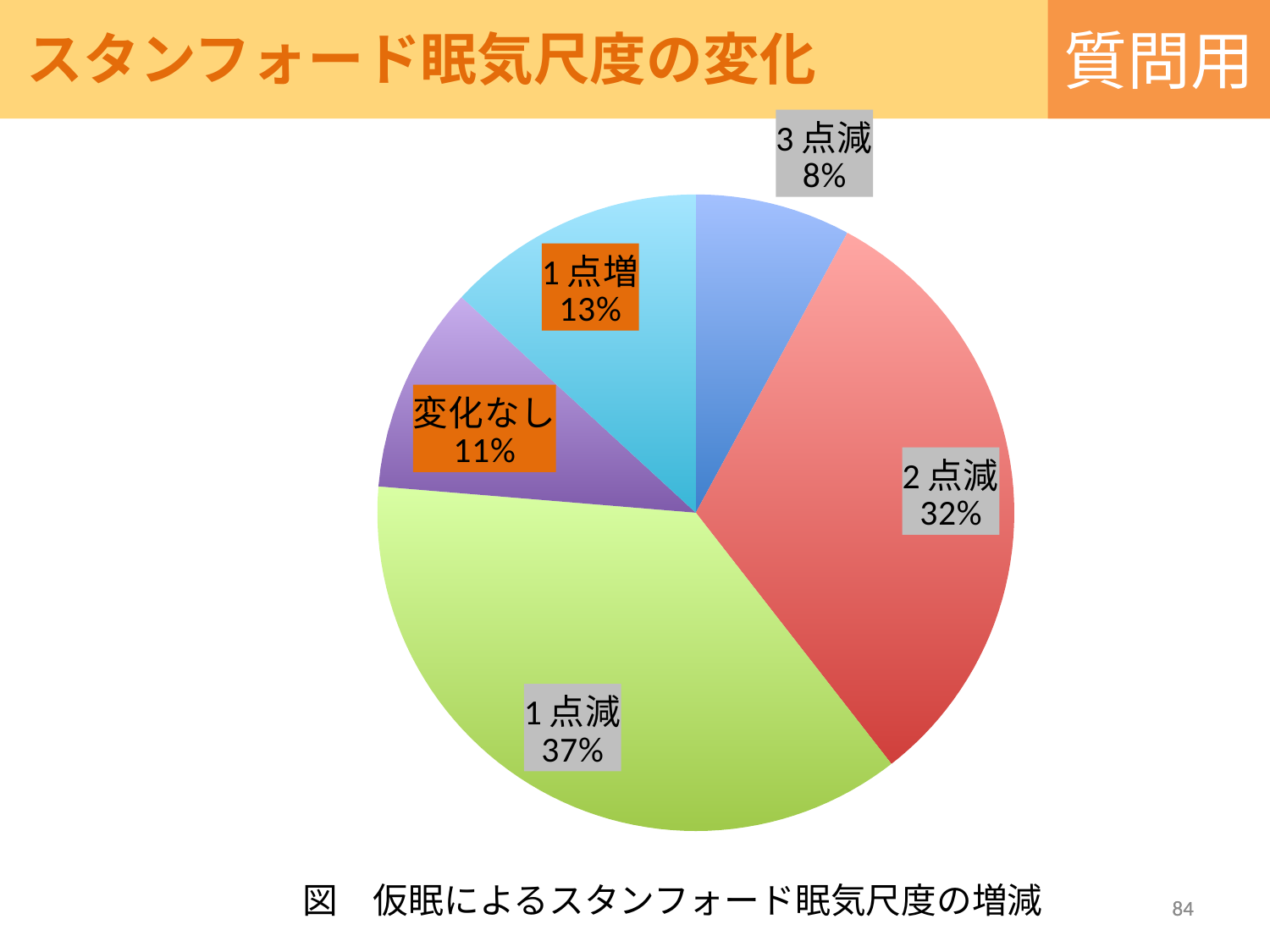

質問用

スタンフォード眠気尺度の変化

### Chart

| Category | 人数 |
|---|---|
| 3点減 | 3.0 |
| 2点減 | 12.0 |
| 1点減 | 14.0 |
| 変化なし | 4.0 |
| 1点増 | 5.0 |
図　仮眠によるスタンフォード眠気尺度の増減
84
84